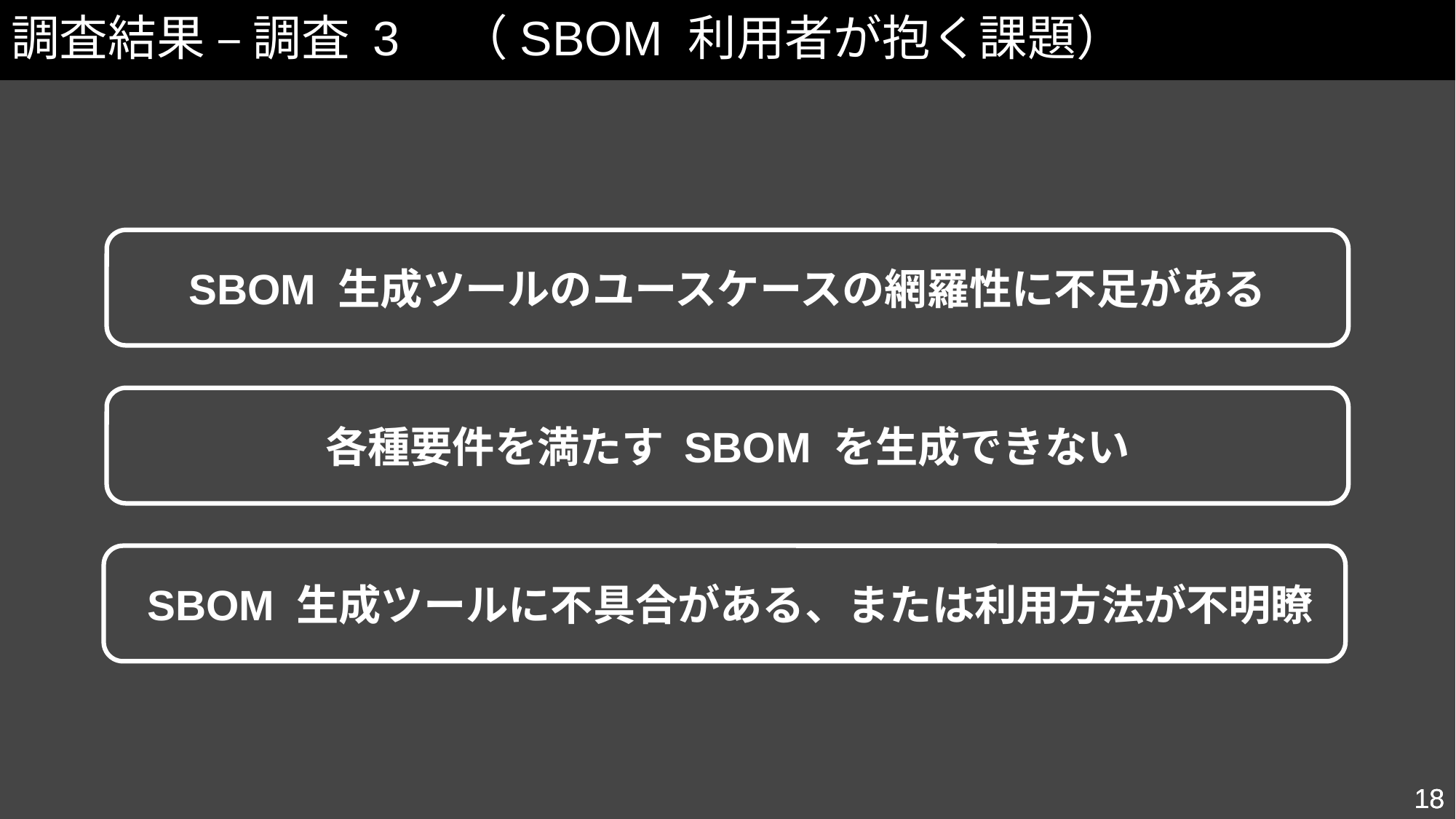

# 調査結果 – 調査 3　（SBOM 利用者が抱く課題）
SBOM 生成ツールのユースケースの網羅性に不足がある
各種要件を満たす SBOM を生成できない
 SBOM 生成ツールに不具合がある、または利用方法が不明瞭